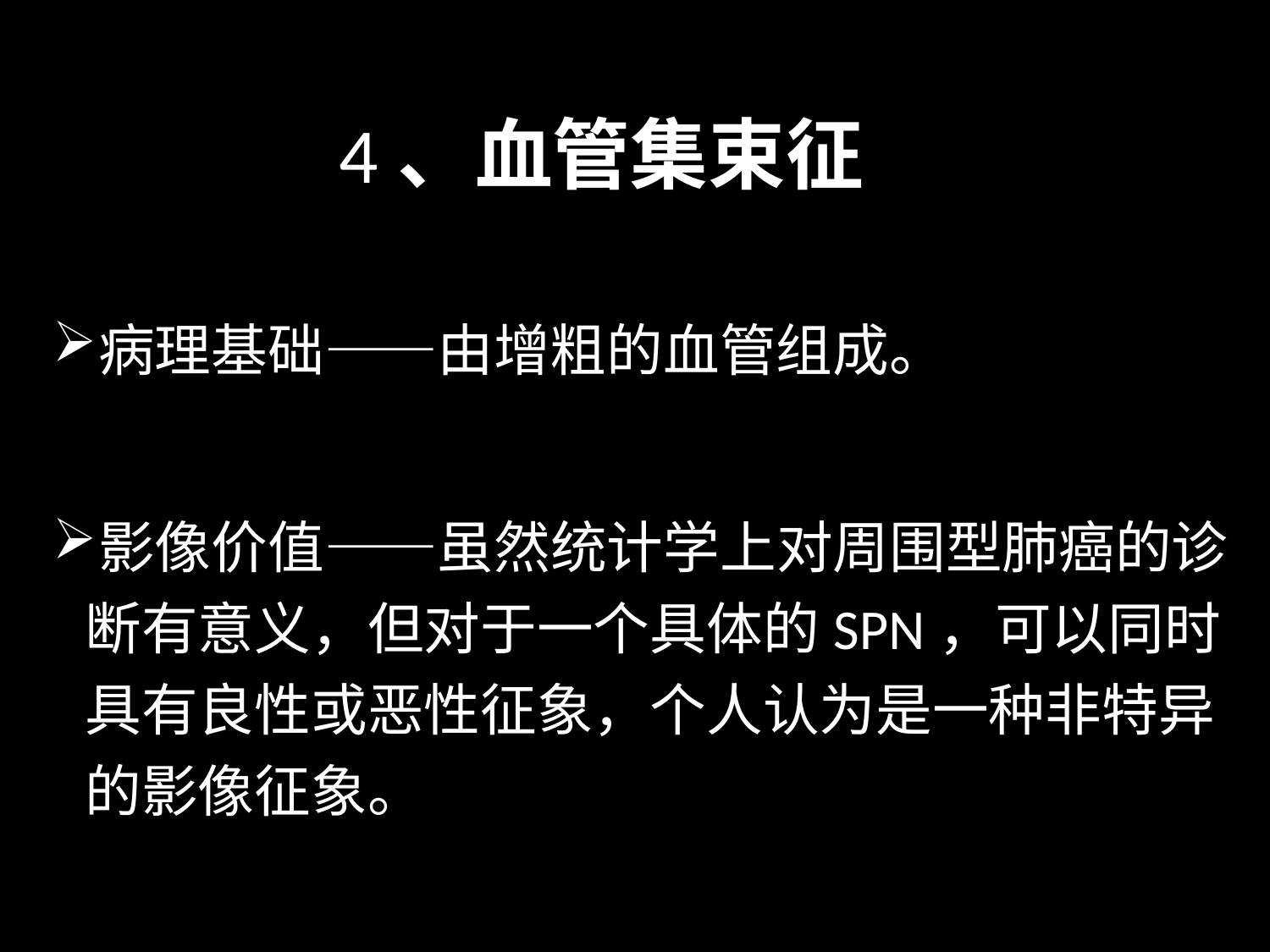

# 4、血管集束征
病理基础——由增粗的血管组成。

影像价值——虽然统计学上对周围型肺癌的诊断有意义，但对于一个具体的SPN，可以同时具有良性或恶性征象，个人认为是一种非特异的影像征象。